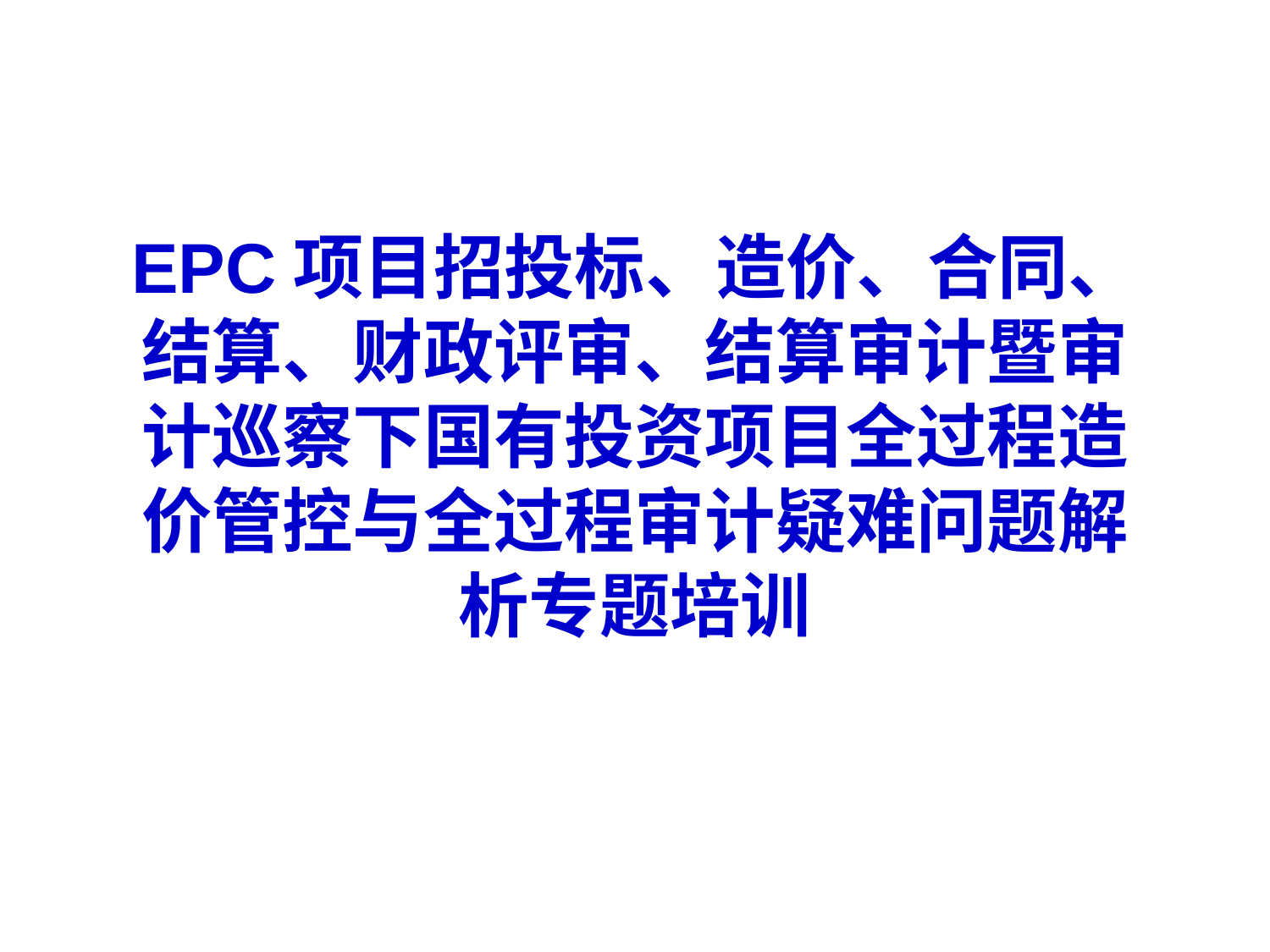

# EPC项目招投标、造价、合同、结算、财政评审、结算审计暨审计巡察下国有投资项目全过程造价管控与全过程审计疑难问题解析专题培训

1